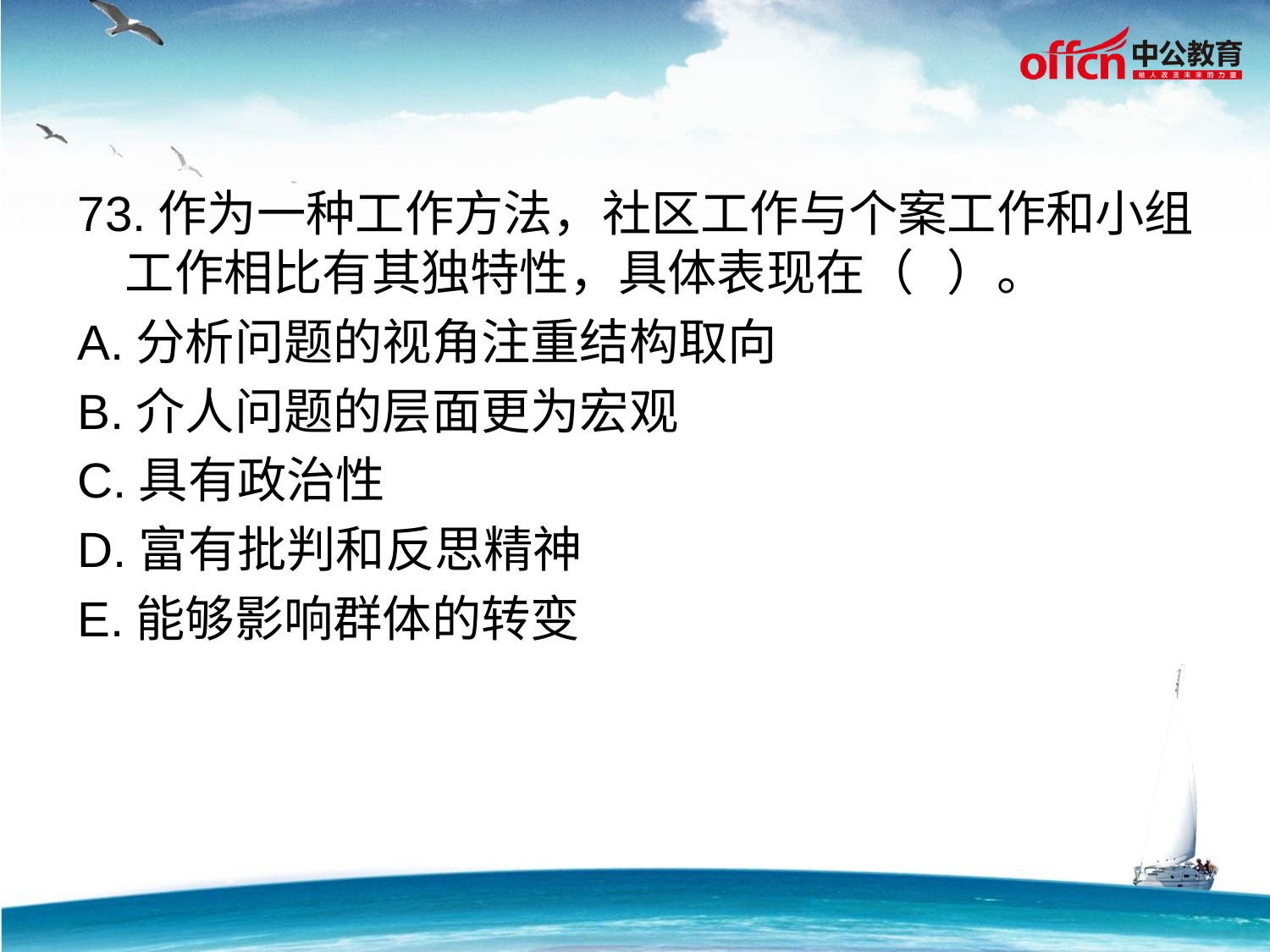

73.作为一种工作方法，社区工作与个案工作和小组工作相比有其独特性，具体表现在（   ）。
A.分析问题的视角注重结构取向
B.介人问题的层面更为宏观
C.具有政治性
D.富有批判和反思精神
E.能够影响群体的转变